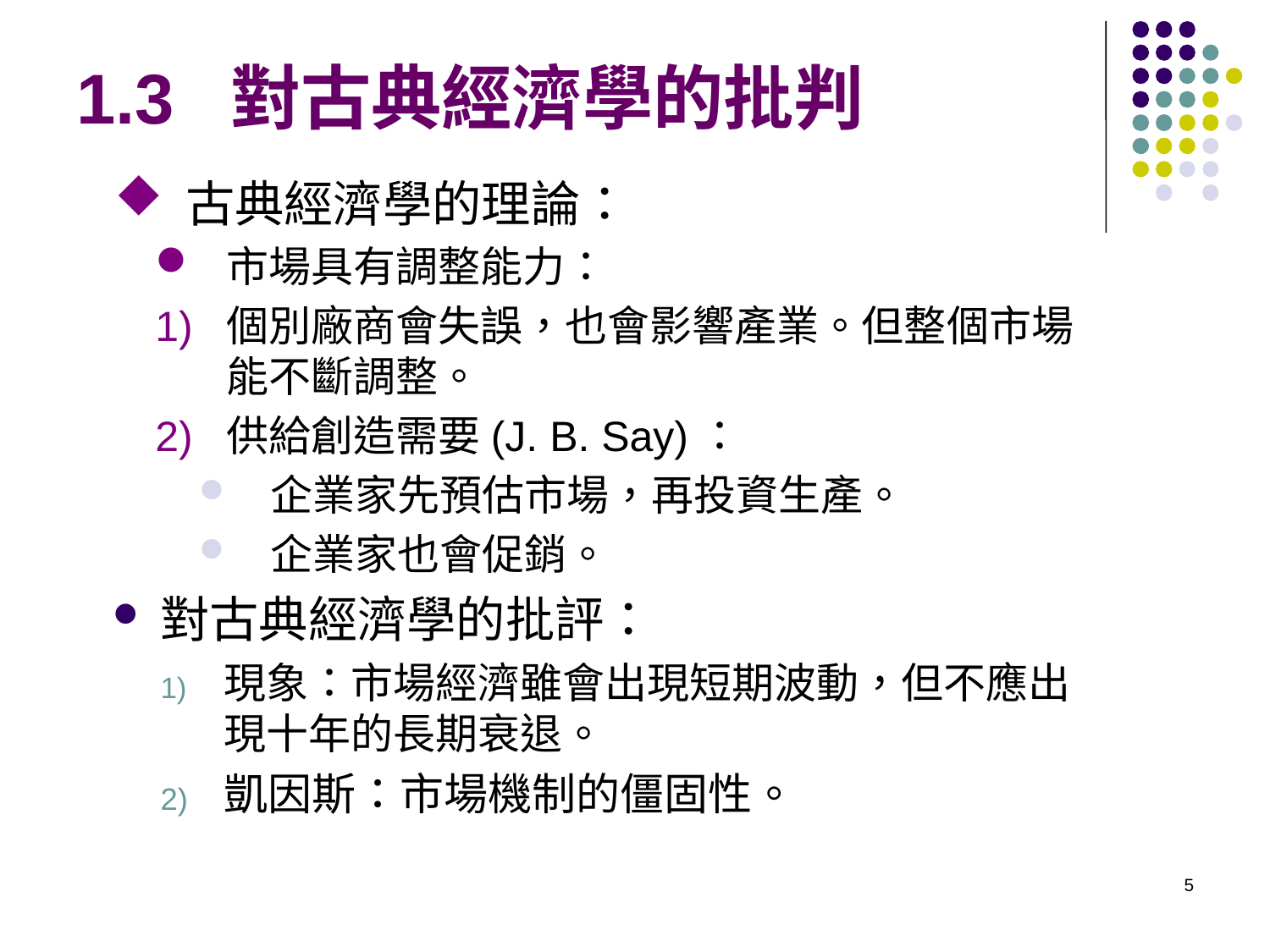

# 1.3  對古典經濟學的批判
古典經濟學的理論：
市場具有調整能力：
個別廠商會失誤，也會影響產業。但整個市場能不斷調整。
供給創造需要(J. B. Say)：
企業家先預估市場，再投資生產。
企業家也會促銷。
對古典經濟學的批評：
現象：市場經濟雖會出現短期波動，但不應出現十年的長期衰退。
凱因斯：市場機制的僵固性。
5